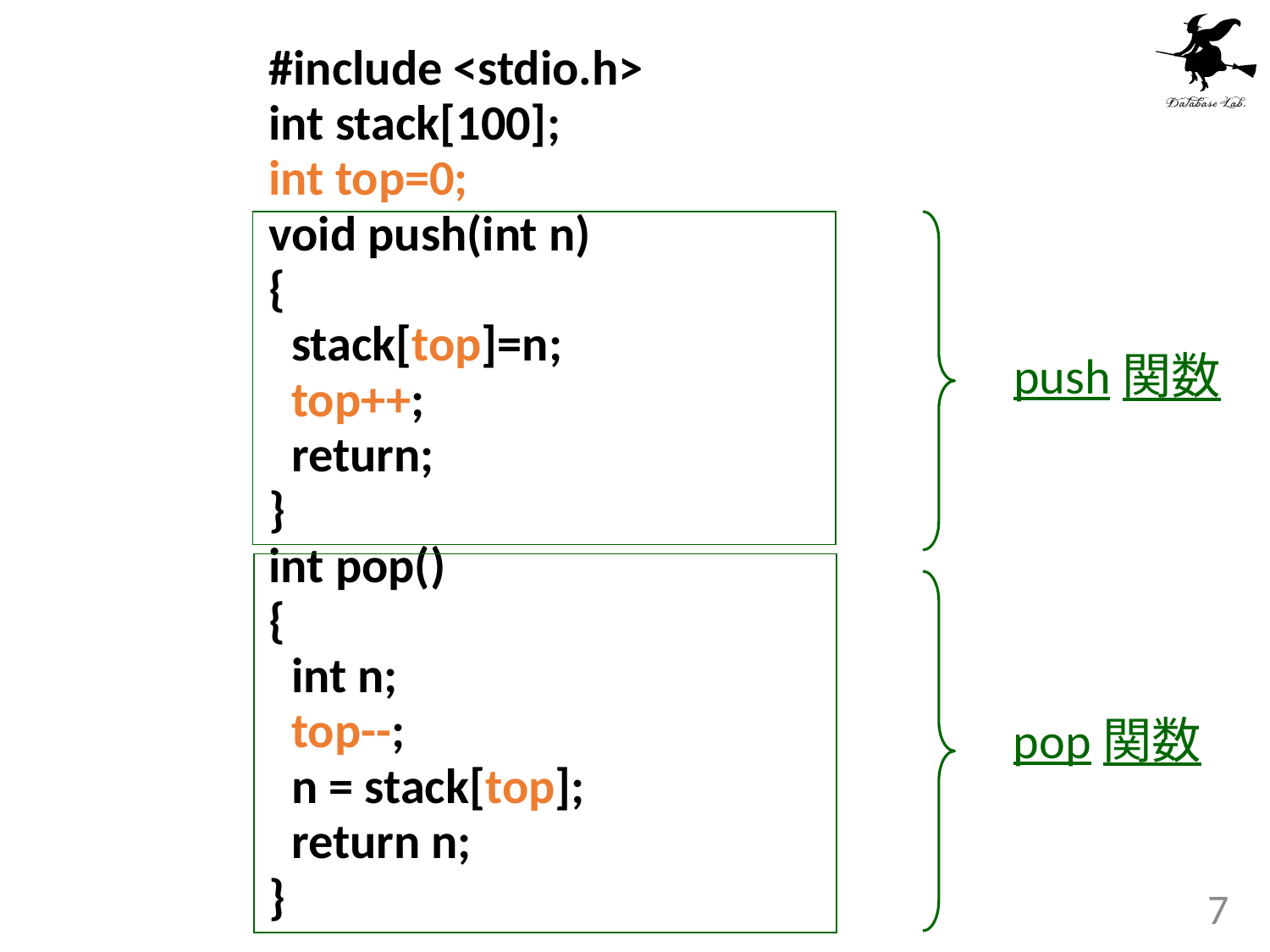

#include <stdio.h>
int stack[100];
int top=0;
void push(int n)
{
  stack[top]=n;
  top++;
  return;
}
int pop()
{
  int n;
  top--;
  n = stack[top];
  return n;
}

push関数

pop関数
7